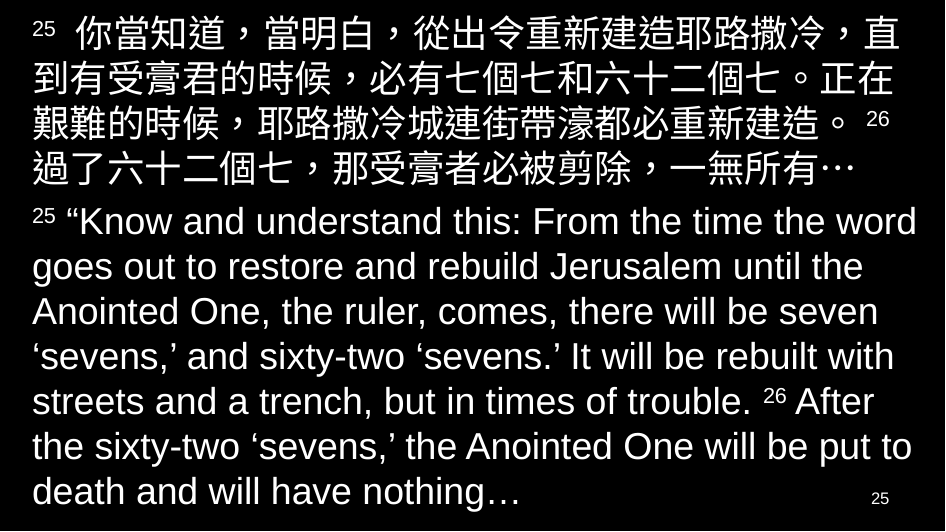

25 你當知道，當明白，從出令重新建造耶路撒冷，直到有受膏君的時候，必有七個七和六十二個七。正在艱難的時候，耶路撒冷城連街帶濠都必重新建造。26 過了六十二個七，那受膏者必被剪除，一無所有…
25 “Know and understand this: From the time the word goes out to restore and rebuild Jerusalem until the Anointed One, the ruler, comes, there will be seven ‘sevens,’ and sixty-two ‘sevens.’ It will be rebuilt with streets and a trench, but in times of trouble. 26 After the sixty-two ‘sevens,’ the Anointed One will be put to death and will have nothing…
25